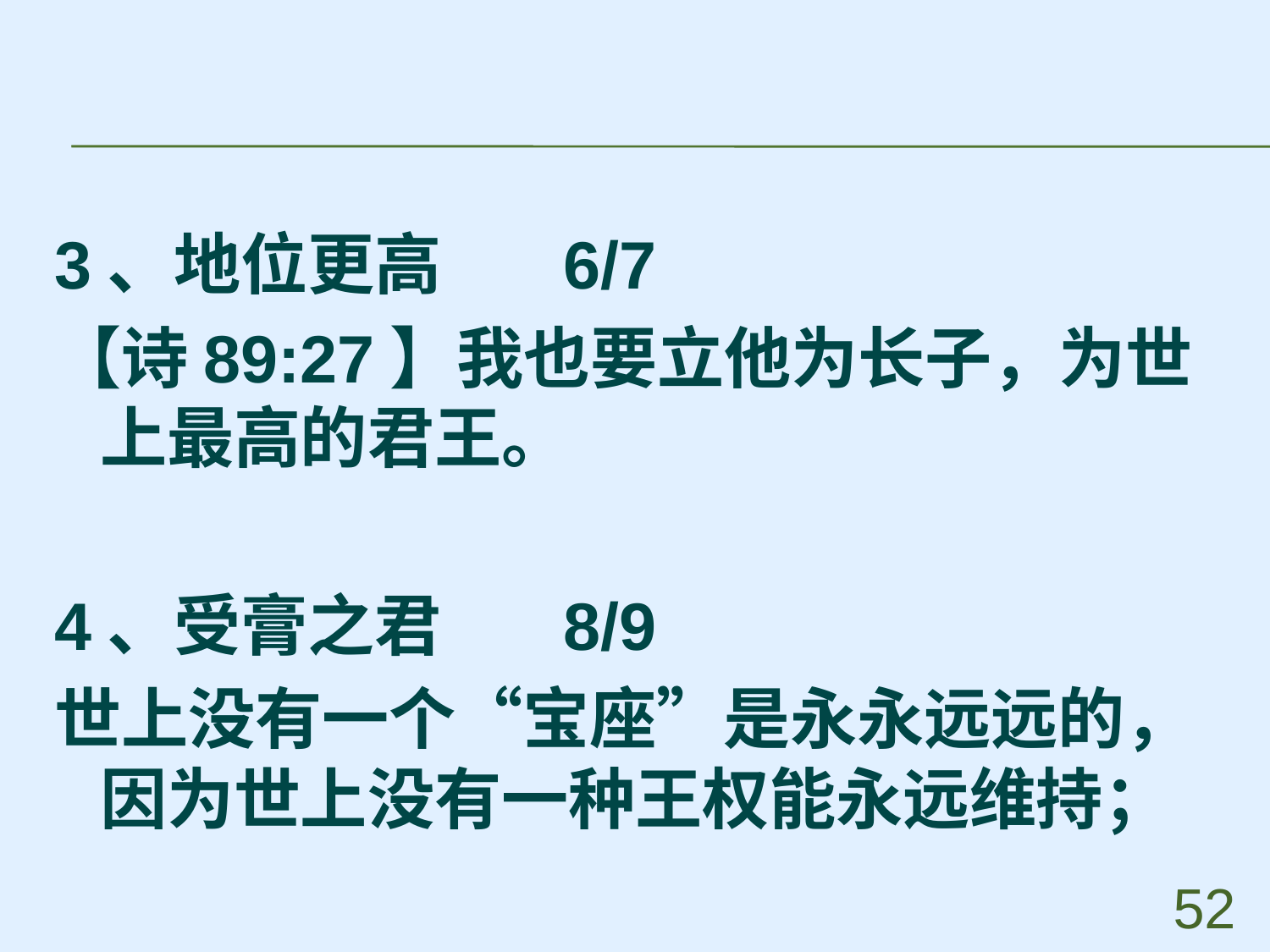

#
3、地位更高       6/7
【诗89:27】我也要立他为长子，为世上最高的君王。

4、受膏之君       8/9
世上没有一个“宝座”是永永远远的，因为世上没有一种王权能永远维持；

52